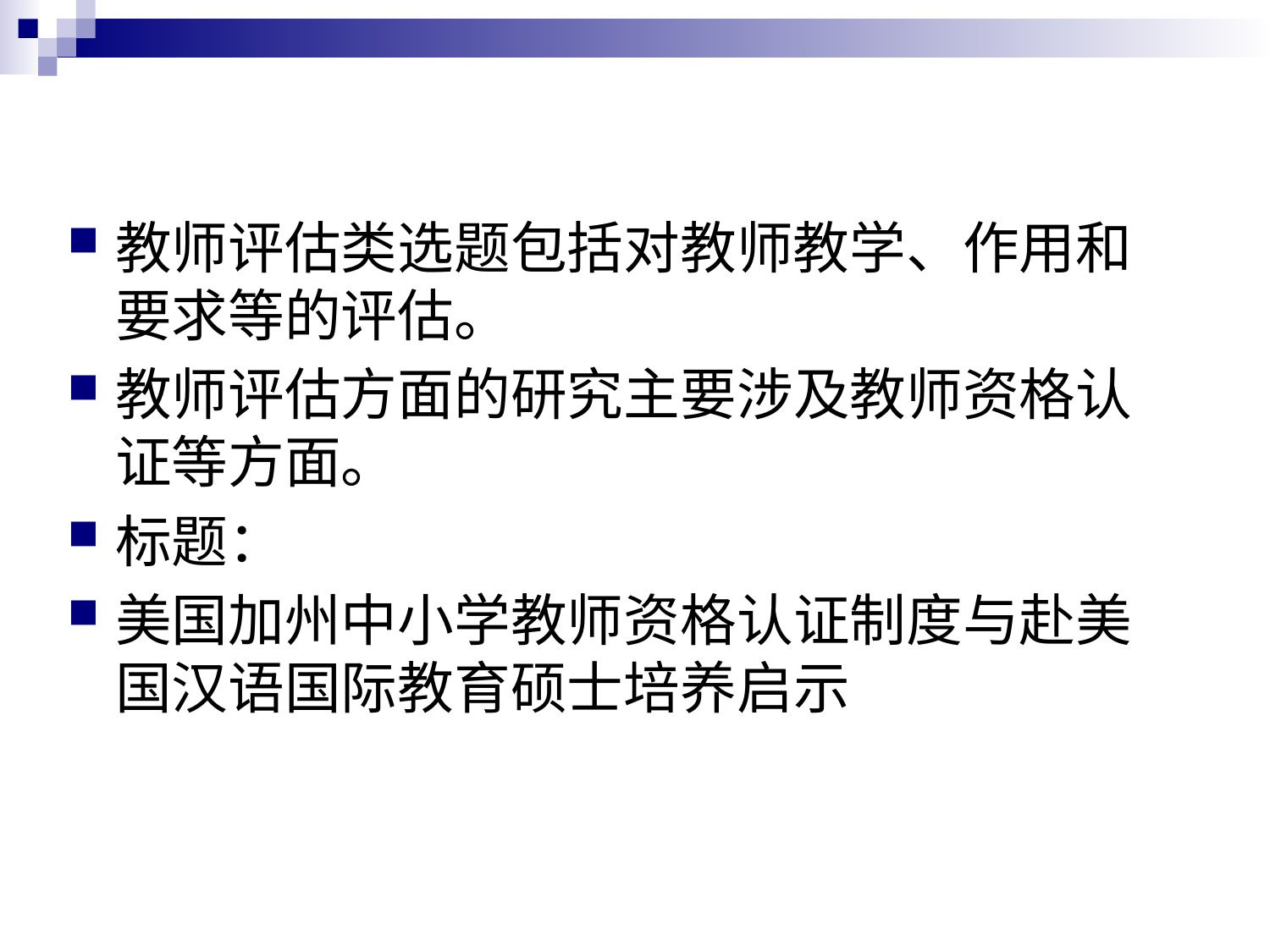

教师评估类选题包括对教师教学、作用和要求等的评估。
教师评估方面的研究主要涉及教师资格认证等方面。
标题：
美国加州中小学教师资格认证制度与赴美国汉语国际教育硕士培养启示